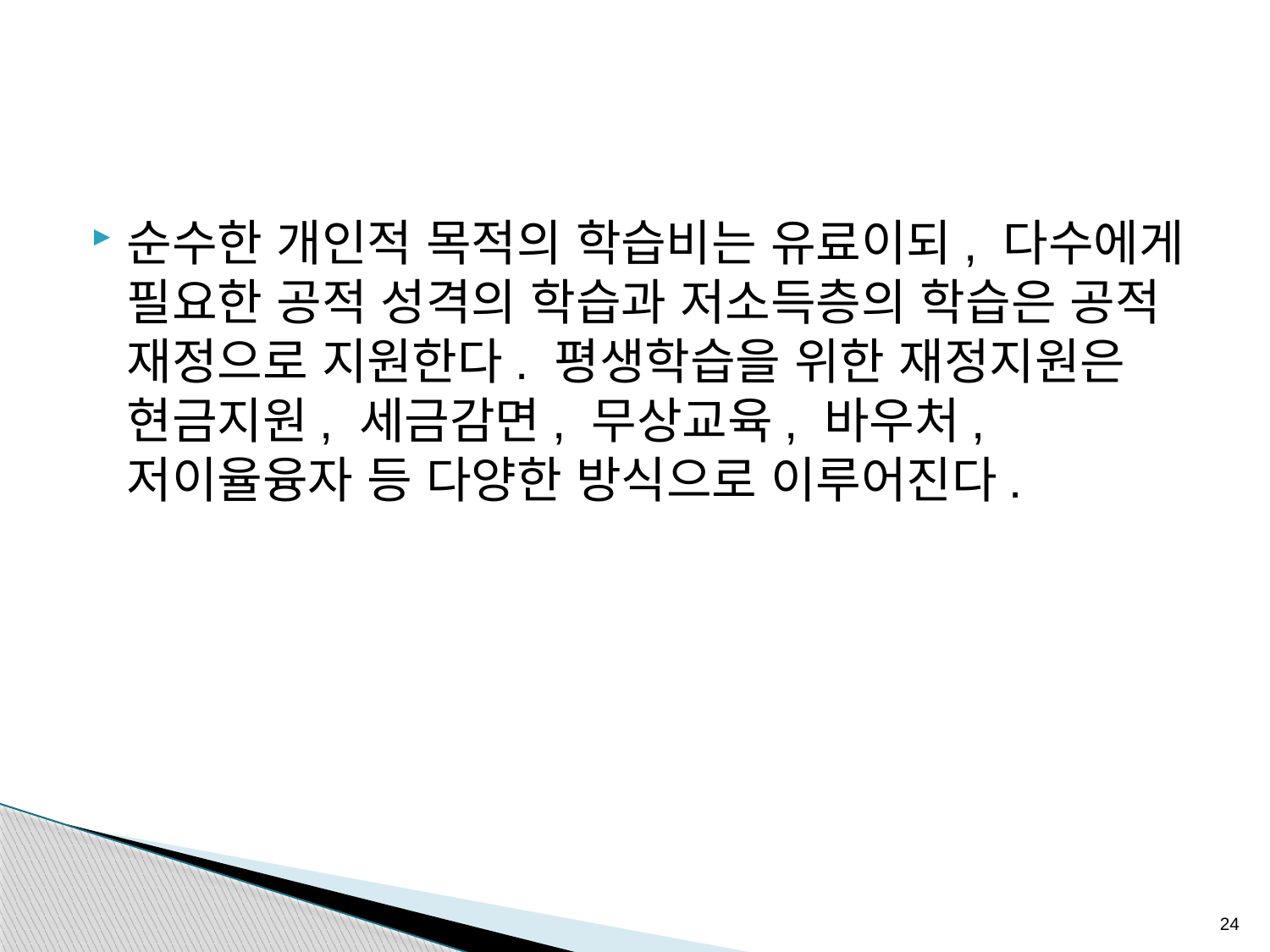

#
순수한 개인적 목적의 학습비는 유료이되, 다수에게 필요한 공적 성격의 학습과 저소득층의 학습은 공적 재정으로 지원한다. 평생학습을 위한 재정지원은 현금지원, 세금감면, 무상교육, 바우처, 저이율융자 등 다양한 방식으로 이루어진다.
24